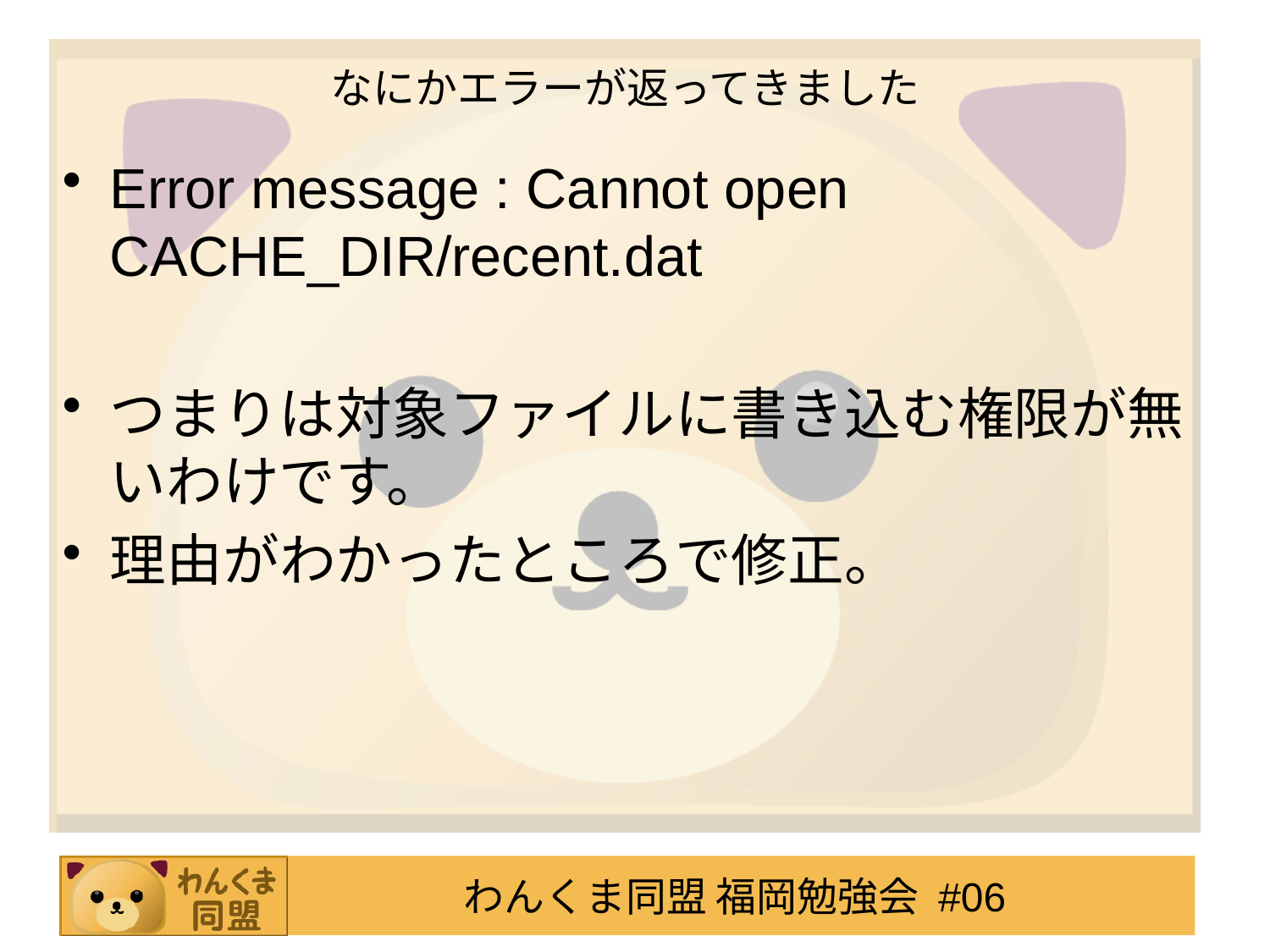

# なにかエラーが返ってきました
Error message : Cannot open CACHE_DIR/recent.dat

つまりは対象ファイルに書き込む権限が無いわけです。
理由がわかったところで修正。